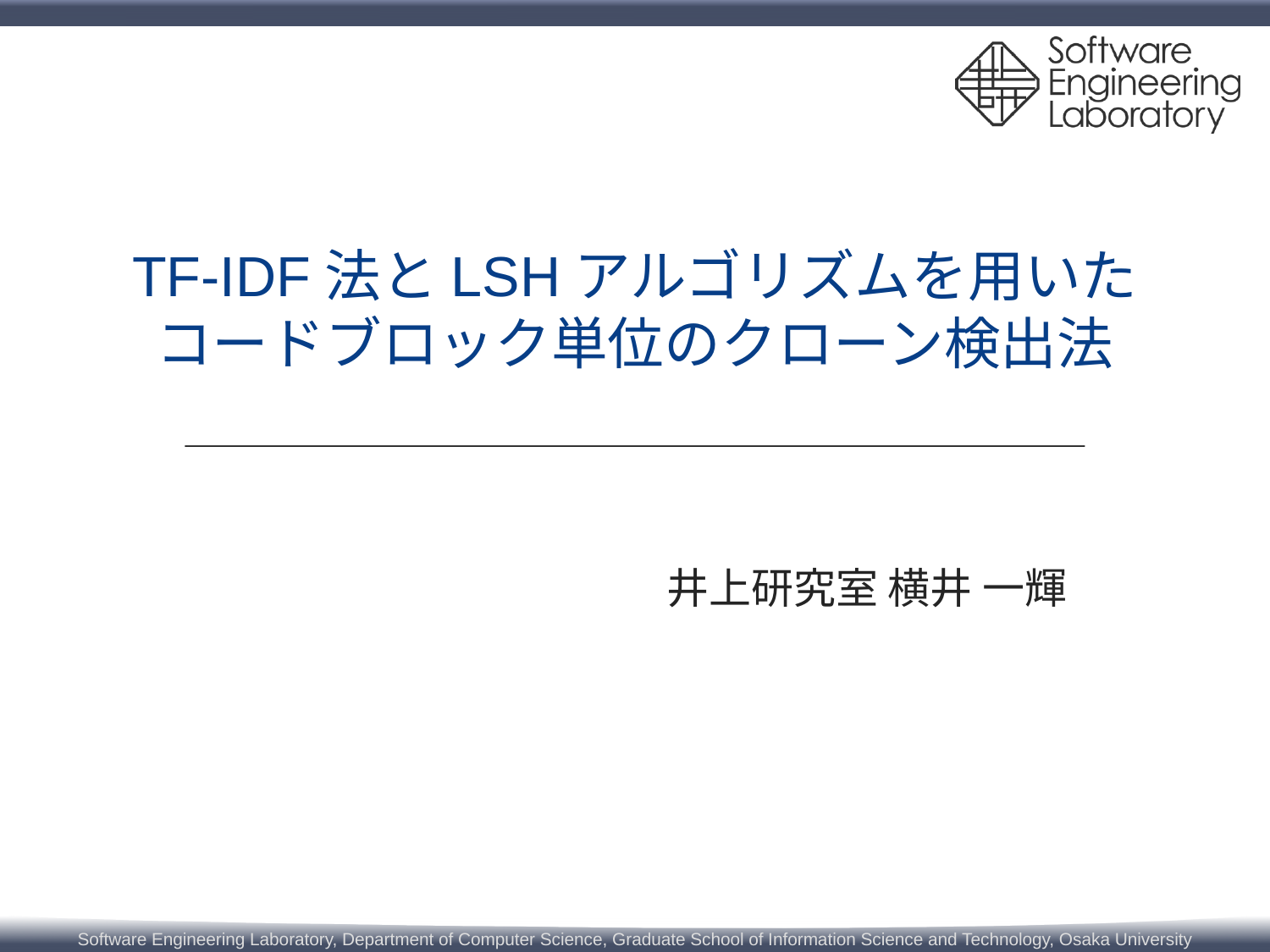

# TF-IDF法とLSHアルゴリズムを用いた コードブロック単位のクローン検出法

井上研究室 横井 一輝